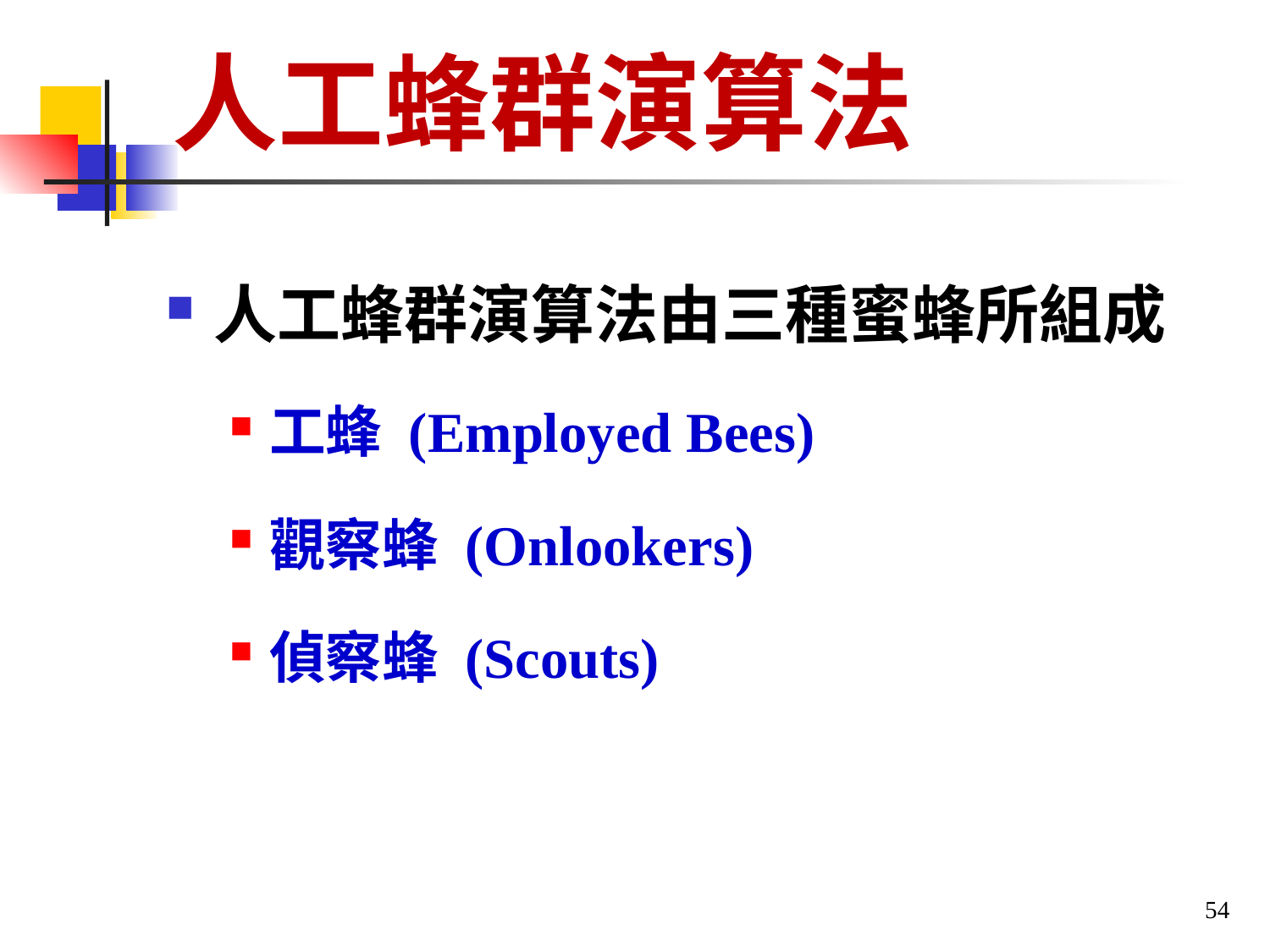

# 人工蜂群演算法
人工蜂群演算法由三種蜜蜂所組成
工蜂 (Employed Bees)
觀察蜂 (Onlookers)
偵察蜂 (Scouts)

54